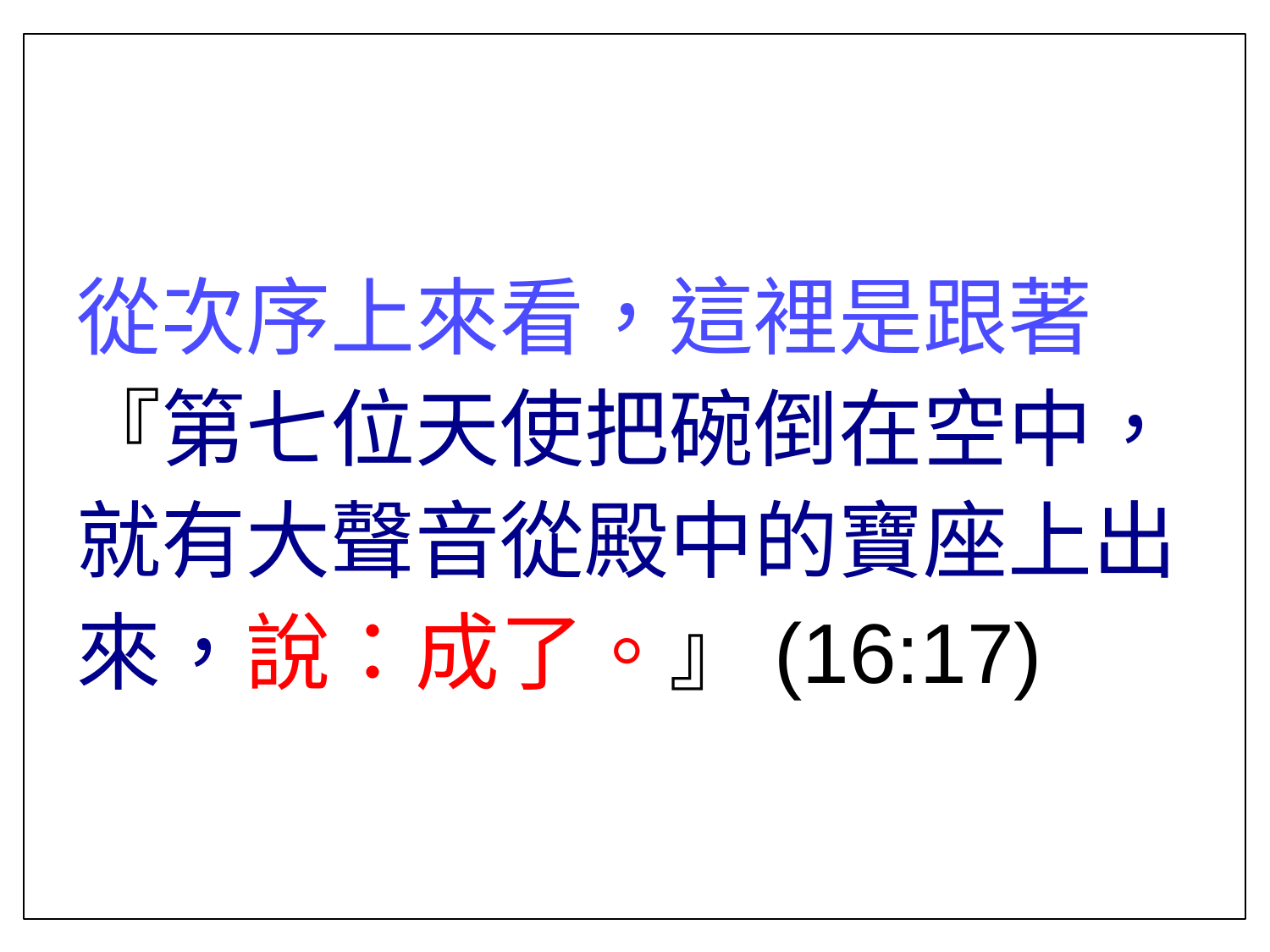

從次序上來看，這裡是跟著『第七位天使把碗倒在空中，就有大聲音從殿中的寶座上出來，說：成了。』(16:17)